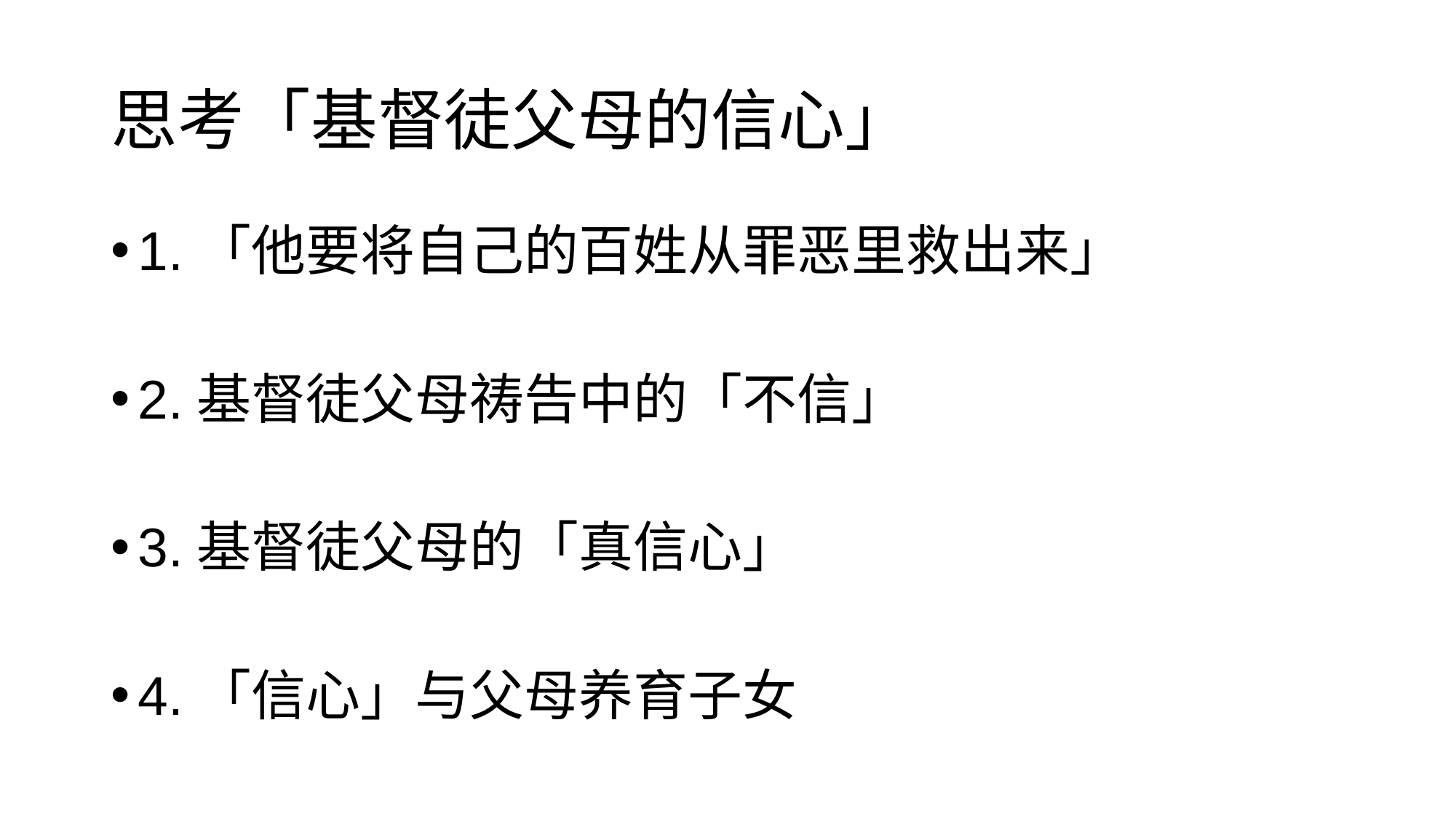

# 思考「基督徒父母的信心」
1.「他要将自己的百姓从罪恶里救出来」

2.基督徒父母祷告中的「不信」

3.基督徒父母的「真信心」

4.「信心」与父母养育子女